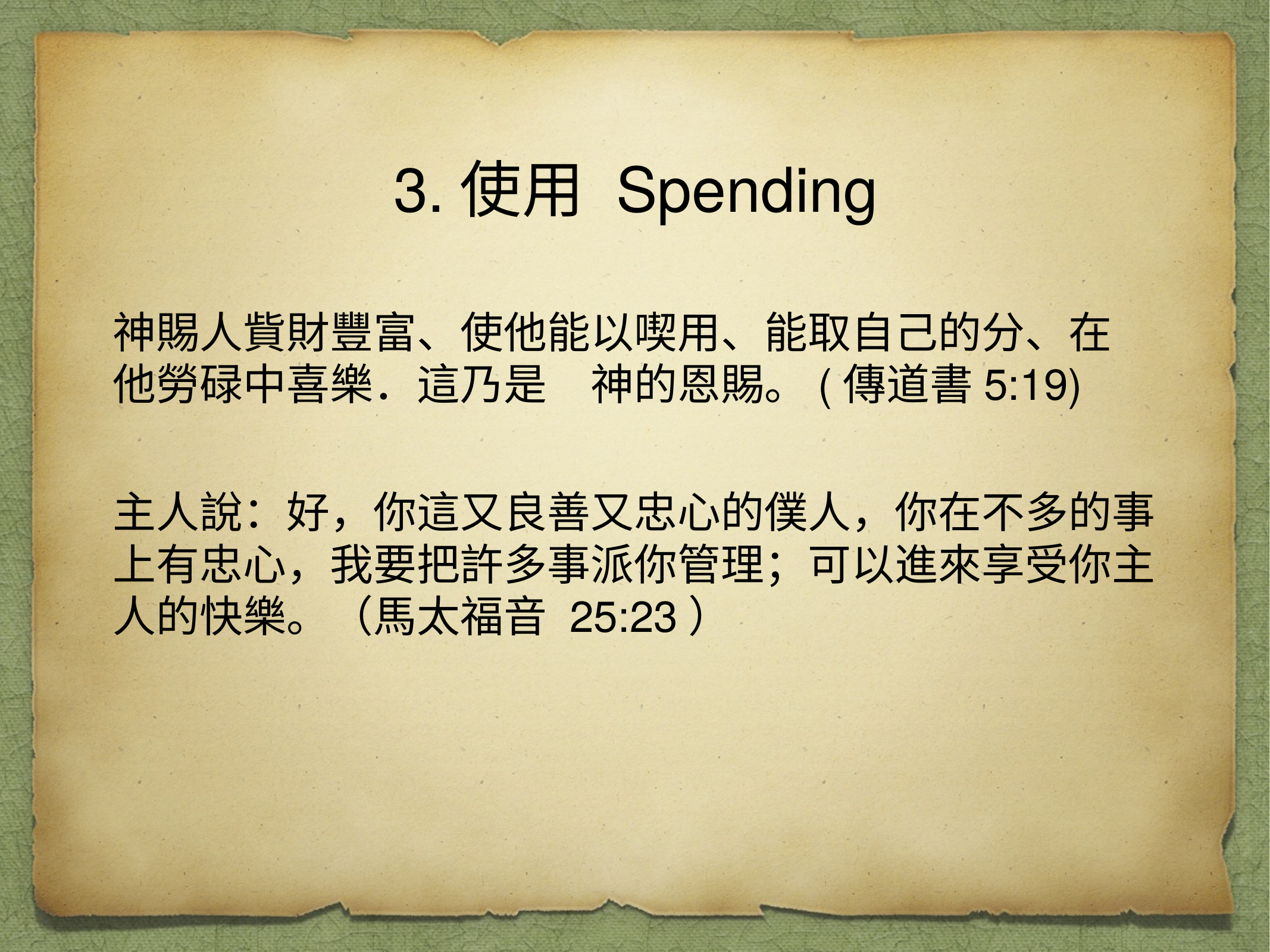

3.使用 Spending
神賜人貲財豐富、使他能以喫用、能取自己的分、在他勞碌中喜樂．這乃是　神的恩賜。(傳道書5:19)
主人說：好，你這又良善又忠心的僕人，你在不多的事上有忠心，我要把許多事派你管理；可以進來享受你主人的快樂。（馬太福音 25:23）